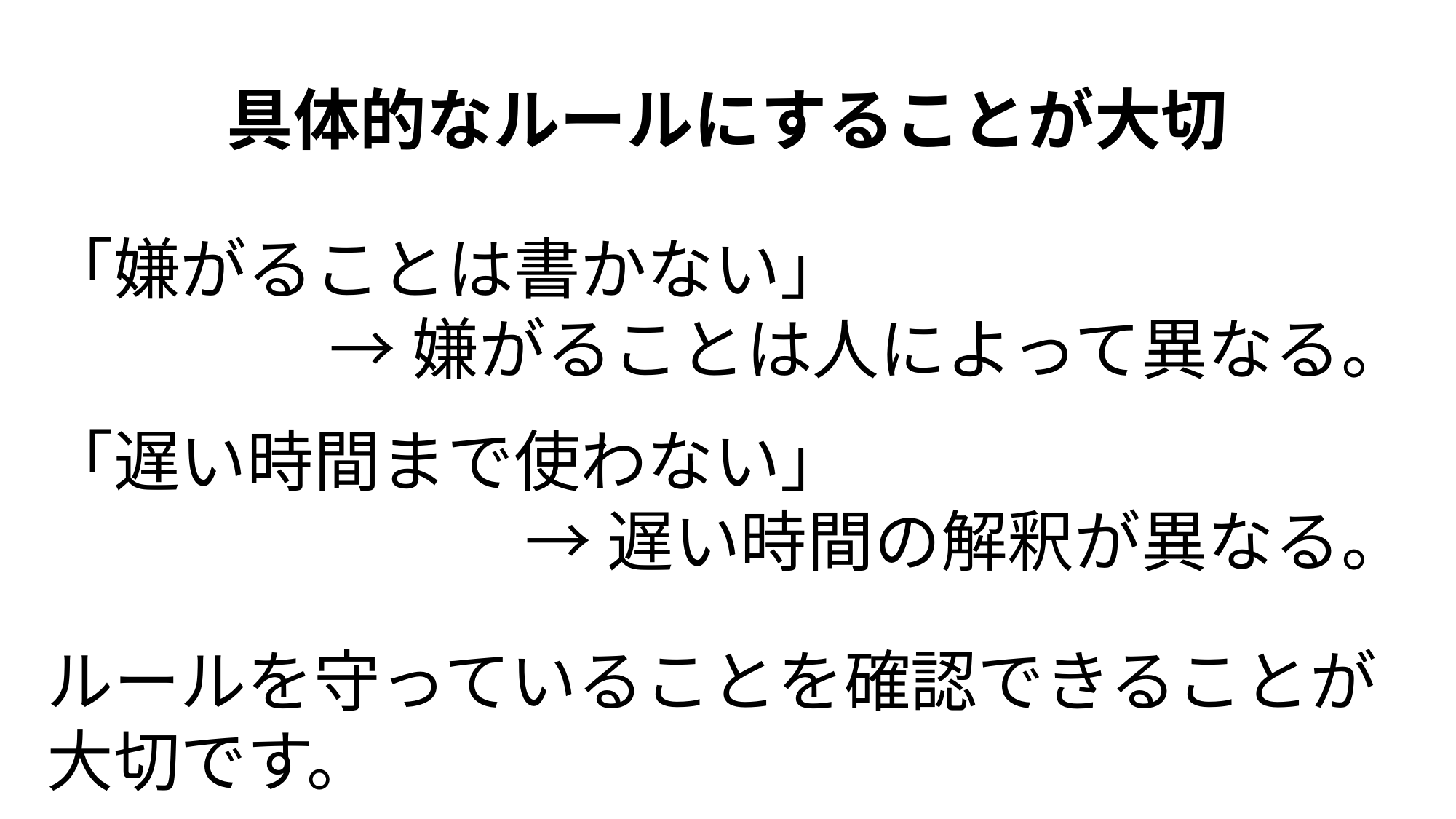

# 具体的なルールにすることが大切
「嫌がることは書かない」
→嫌がることは人によって異なる。
「遅い時間まで使わない」
→遅い時間の解釈が異なる。
ルールを守っていることを確認できることが大切です。